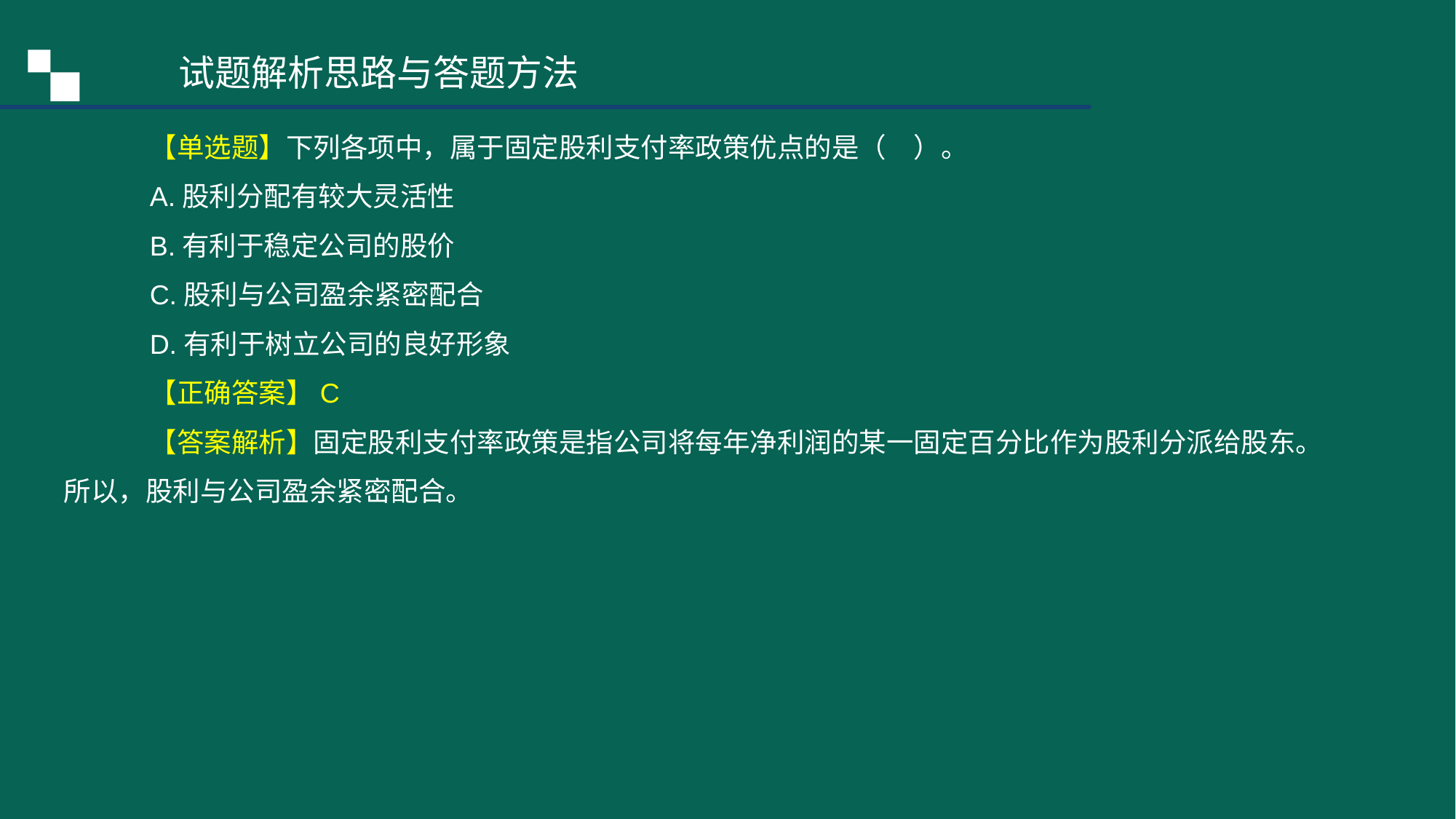

试题解析思路与答题方法
【单选题】下列各项中，属于固定股利支付率政策优点的是（　）。
A.股利分配有较大灵活性
B.有利于稳定公司的股价
C.股利与公司盈余紧密配合
D.有利于树立公司的良好形象
【正确答案】C
【答案解析】固定股利支付率政策是指公司将每年净利润的某一固定百分比作为股利分派给股东。所以，股利与公司盈余紧密配合。